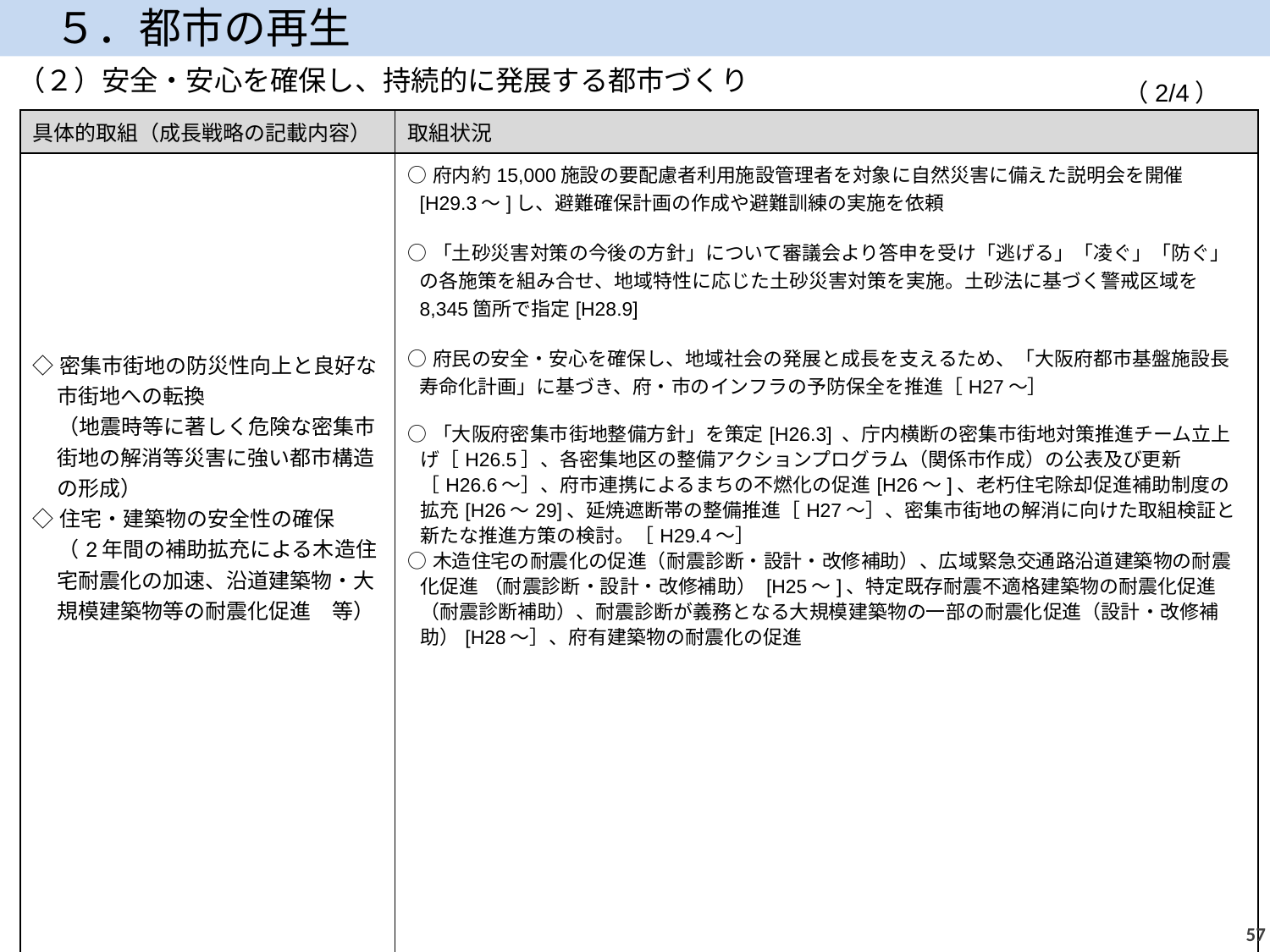

５．都市の再生
（２）安全・安心を確保し、持続的に発展する都市づくり
（2/4）
| 具体的取組（成長戦略の記載内容） | 取組状況 |
| --- | --- |
| ◇密集市街地の防災性向上と良好な市街地への転換 　 （地震時等に著しく危険な密集市街地の解消等災害に強い都市構造の形成） ◇住宅・建築物の安全性の確保 　 （2年間の補助拡充による木造住宅耐震化の加速、沿道建築物・大規模建築物等の耐震化促進　等） | ○府内約15,000施設の要配慮者利用施設管理者を対象に自然災害に備えた説明会を開催[H29.3～]し、避難確保計画の作成や避難訓練の実施を依頼 ○「土砂災害対策の今後の方針」について審議会より答申を受け「逃げる」「凌ぐ」「防ぐ」の各施策を組み合せ、地域特性に応じた土砂災害対策を実施。土砂法に基づく警戒区域を8,345箇所で指定[H28.9] ○府民の安全・安心を確保し、地域社会の発展と成長を支えるため、「大阪府都市基盤施設長寿命化計画」に基づき、府・市のインフラの予防保全を推進［H27～］ ○「大阪府密集市街地整備方針」を策定[H26.3] 、庁内横断の密集市街地対策推進チーム立上げ［H26.5］、各密集地区の整備アクションプログラム（関係市作成）の公表及び更新［H26.6～］、府市連携によるまちの不燃化の促進[H26～]、老朽住宅除却促進補助制度の拡充[H26～29]、延焼遮断帯の整備推進［H27～］、密集市街地の解消に向けた取組検証と新たな推進方策の検討。［H29.4～］ ○木造住宅の耐震化の促進（耐震診断・設計・改修補助）、広域緊急交通路沿道建築物の耐震化促進 （耐震診断・設計・改修補助） [H25～]、特定既存耐震不適格建築物の耐震化促進（耐震診断補助）、耐震診断が義務となる大規模建築物の一部の耐震化促進（設計・改修補助）[H28～］、府有建築物の耐震化の促進 （次ページに続く） |
57